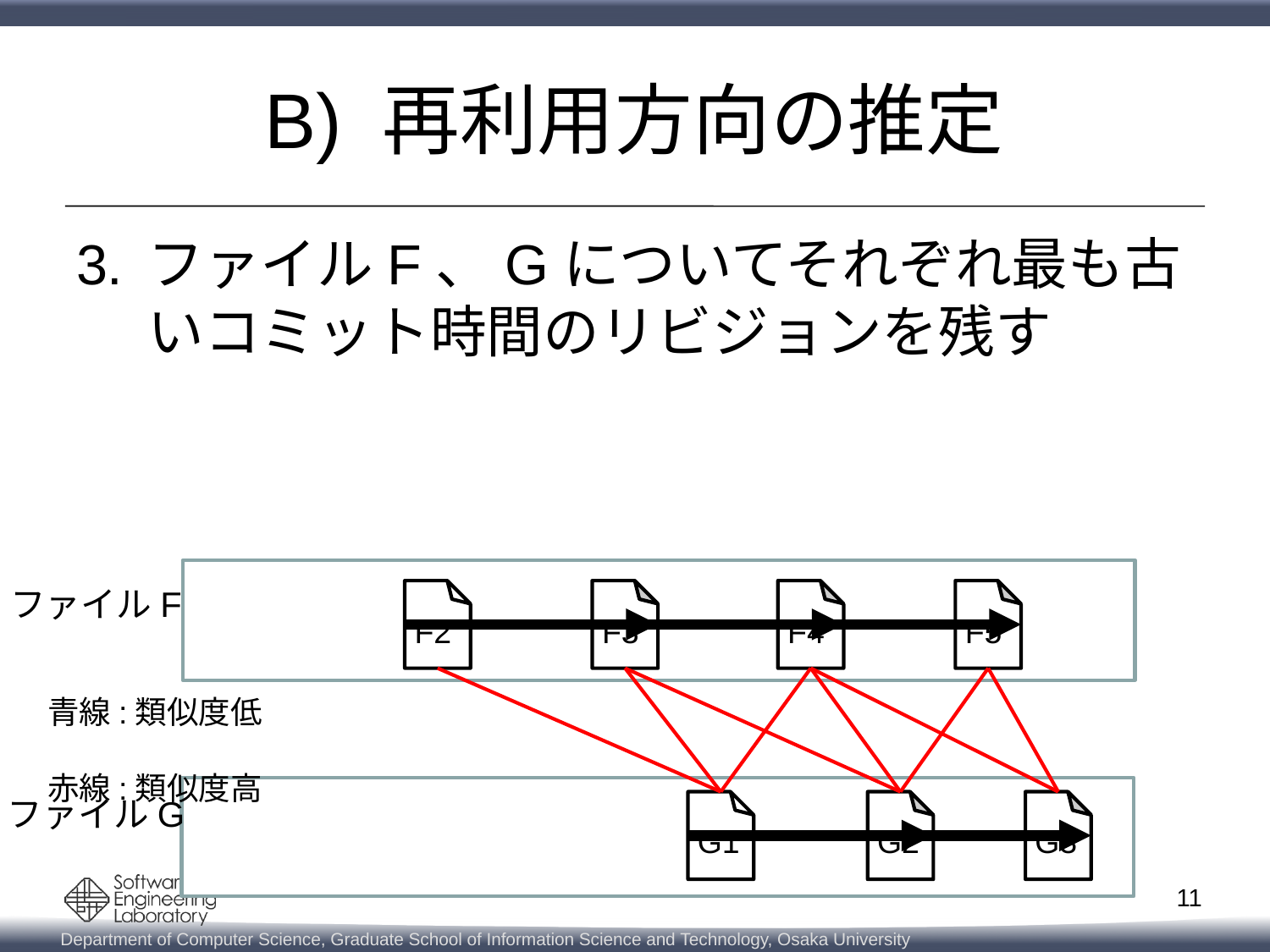

# B) 再利用方向の推定
ファイルF、Gについてそれぞれ最も古いコミット時間のリビジョンを残す

ファイルF

F2
F3
F4
F5
青線:類似度低
赤線:類似度高

ファイルG

G1
G2
G3
11